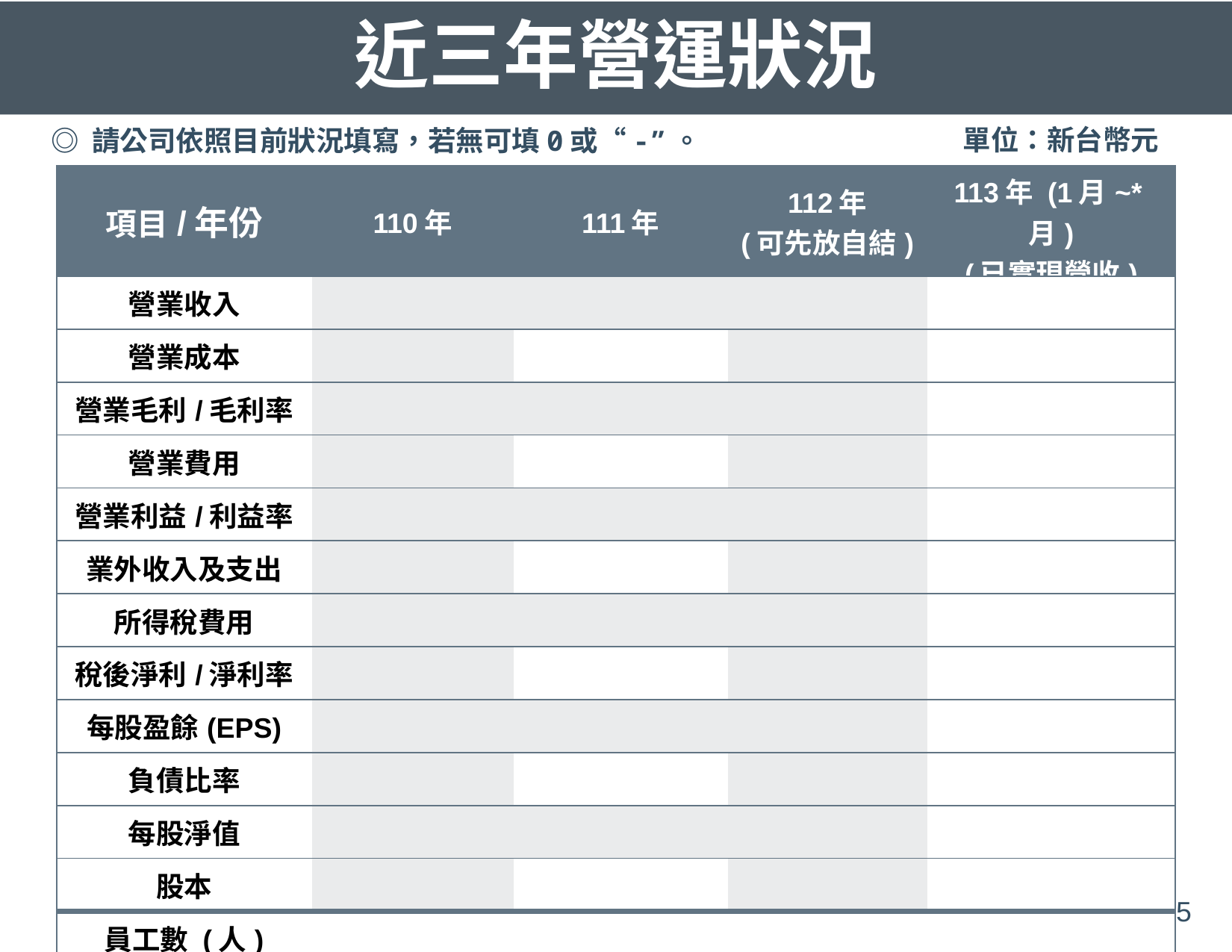

# 近三年營運狀況
單位：新台幣元
◎ 請公司依照目前狀況填寫，若無可填0或“-”。
| 項目/年份 | 110年 | 111年 | 112年 (可先放自結) | 113年 (1月~\*月) (已實現營收) |
| --- | --- | --- | --- | --- |
| 營業收入 |  |  |  |  |
| 營業成本 |  |  |  |  |
| 營業毛利/毛利率 |  |  |  |  |
| 營業費用 |  |  |  |  |
| 營業利益/利益率 |  |  |  |  |
| 業外收入及支出 |  |  |  |  |
| 所得稅費用 |  |  |  |  |
| 稅後淨利/淨利率 |  |  |  |  |
| 每股盈餘(EPS) |  |  |  |  |
| 負債比率 |  |  |  |  |
| 每股淨值 |  |  |  |  |
| 股本 |  |  |  |  |
| 員工數 (人) |  |  |  |  |

5